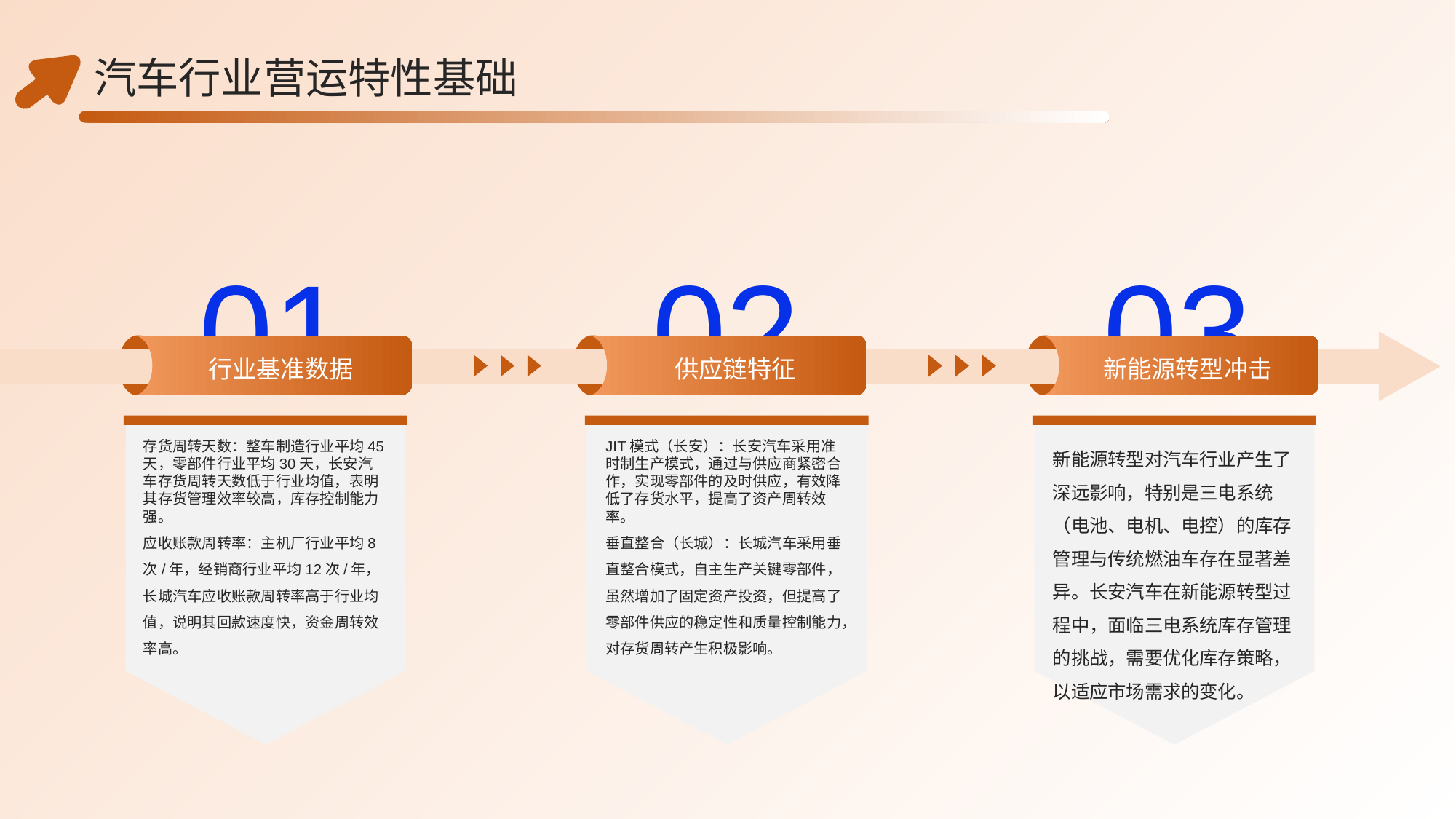

汽车行业营运特性基础

01
02
03

行业基准数据
供应链特征
新能源转型冲击

存货周转天数：整车制造行业平均45天，零部件行业平均30天，长安汽车存货周转天数低于行业均值，表明其存货管理效率较高，库存控制能力强。
应收账款周转率：主机厂行业平均8次/年，经销商行业平均12次/年，长城汽车应收账款周转率高于行业均值，说明其回款速度快，资金周转效率高。
JIT模式（长安）：长安汽车采用准时制生产模式，通过与供应商紧密合作，实现零部件的及时供应，有效降低了存货水平，提高了资产周转效率。
垂直整合（长城）：长城汽车采用垂直整合模式，自主生产关键零部件，虽然增加了固定资产投资，但提高了零部件供应的稳定性和质量控制能力，对存货周转产生积极影响。
新能源转型对汽车行业产生了深远影响，特别是三电系统（电池、电机、电控）的库存管理与传统燃油车存在显著差异。长安汽车在新能源转型过程中，面临三电系统库存管理的挑战，需要优化库存策略，以适应市场需求的变化。